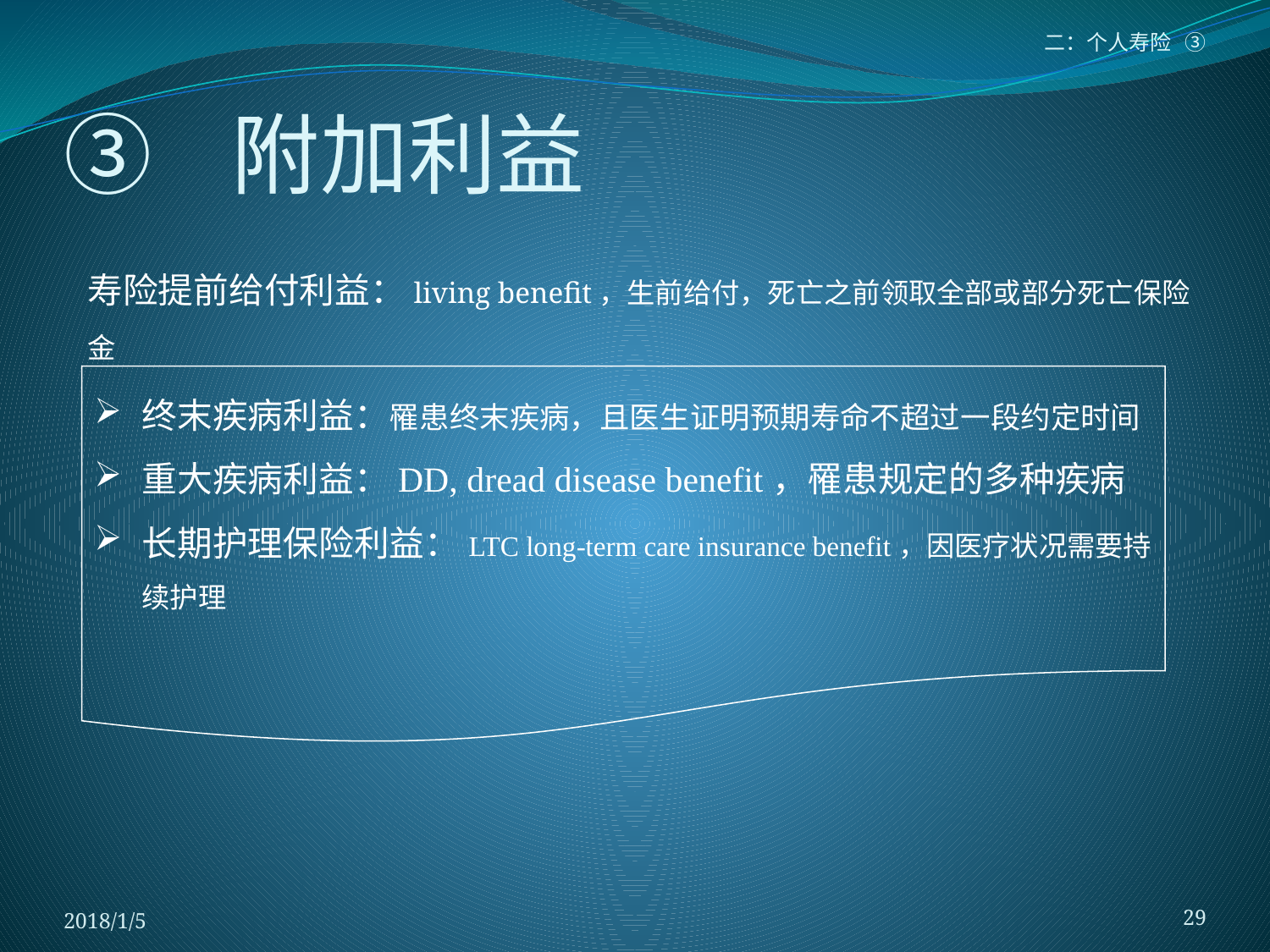

二：个人寿险   ③
# ③   附加利益
寿险提前给付利益：living benefit，生前给付，死亡之前领取全部或部分死亡保险金
终末疾病利益：罹患终末疾病，且医生证明预期寿命不超过一段约定时间
重大疾病利益：DD, dread disease benefit，罹患规定的多种疾病
长期护理保险利益：LTC long-term care insurance benefit，因医疗状况需要持续护理

2018/1/5
29